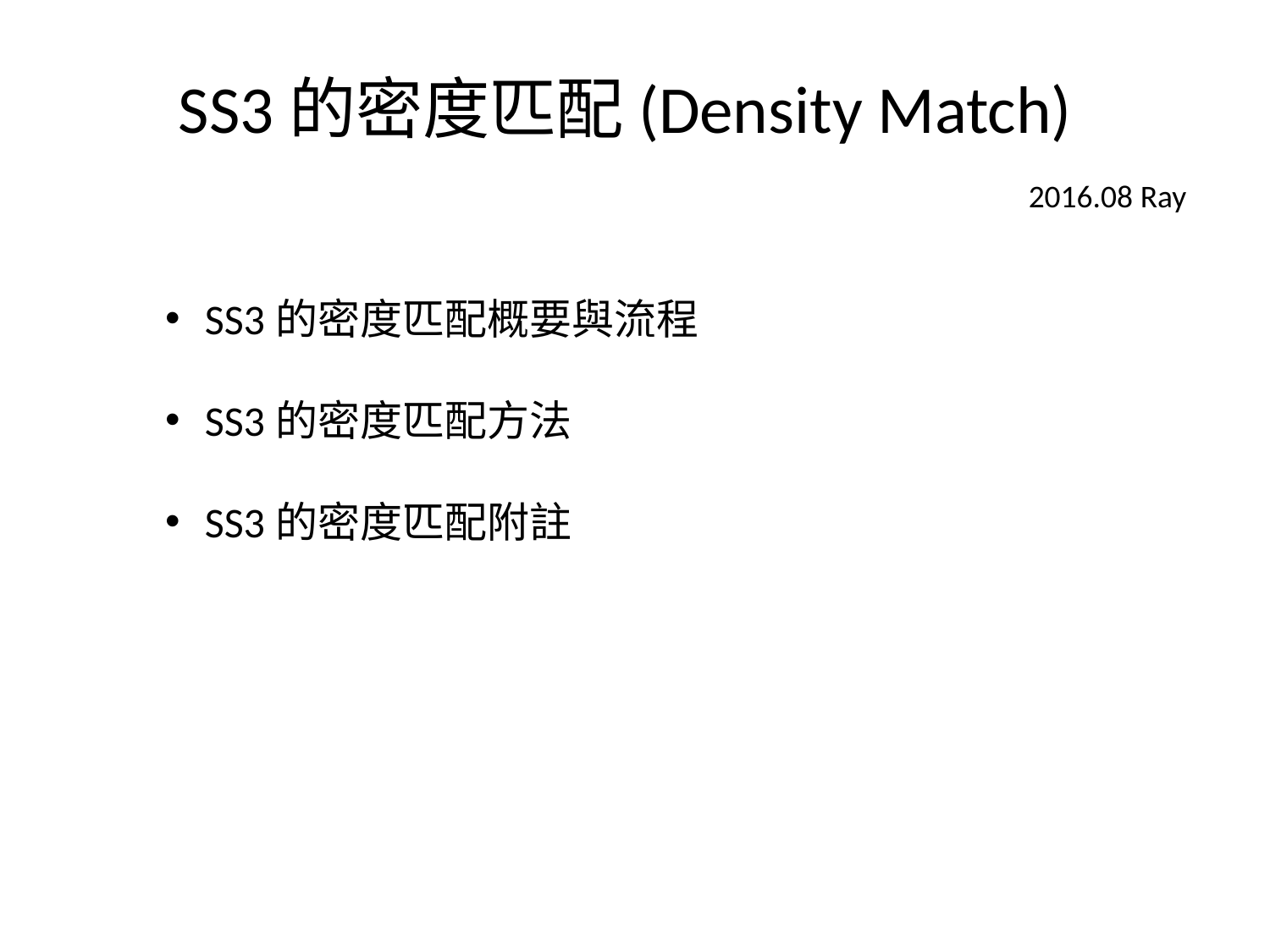

# SS3的密度匹配(Density Match)
2016.08 Ray
SS3的密度匹配概要與流程

SS3的密度匹配方法

SS3的密度匹配附註